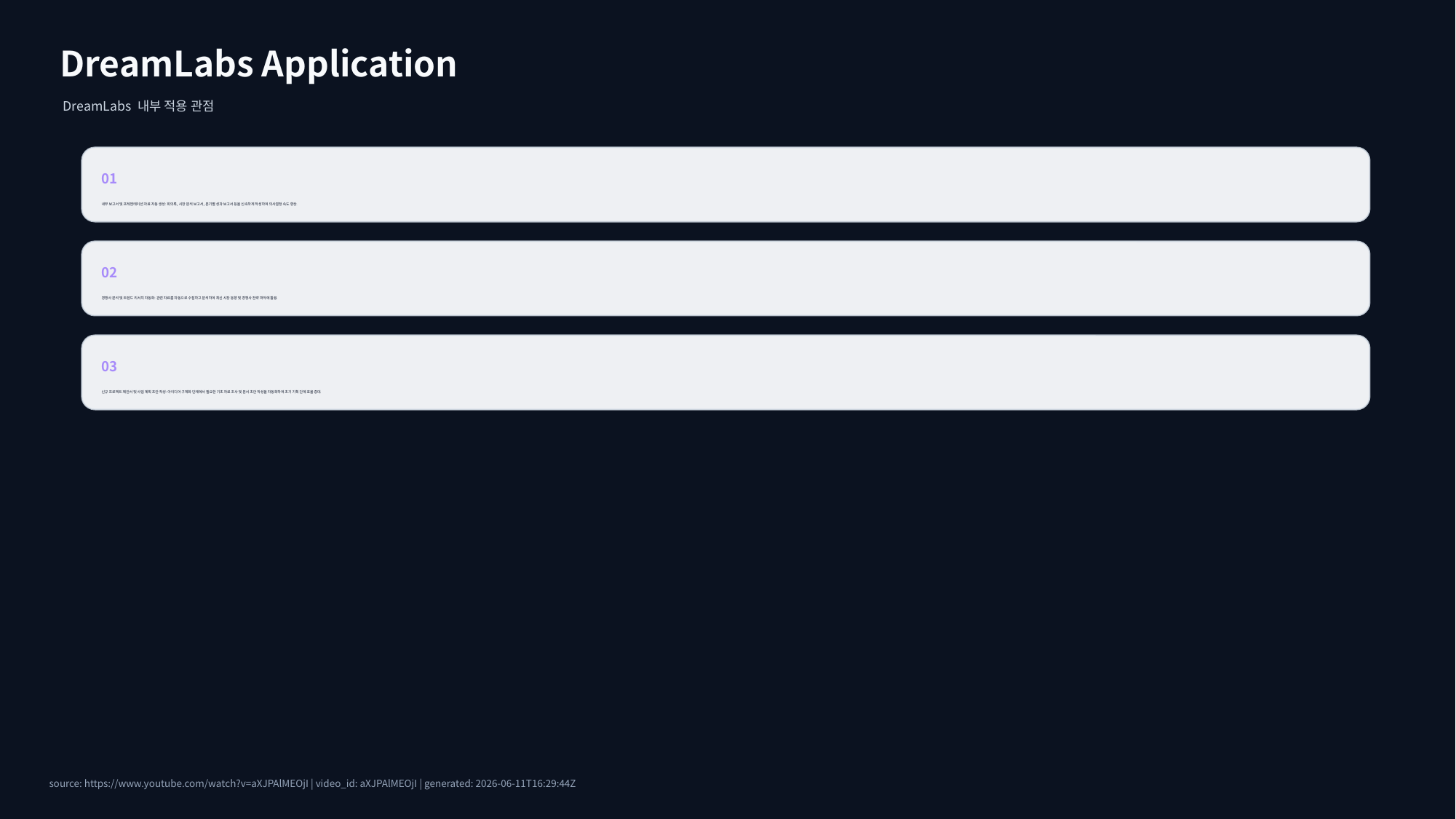

DreamLabs Application
DreamLabs 내부 적용 관점

01
내부 보고서 및 프레젠테이션 자료 자동 생성: 회의록, 시장 분석 보고서, 분기별 성과 보고서 등을 신속하게 작성하여 의사결정 속도 향상.

02
경쟁사 분석 및 트렌드 리서치 자동화: 관련 자료를 자동으로 수집하고 분석하여 최신 시장 동향 및 경쟁사 전략 파악에 활용.

03
신규 프로젝트 제안서 및 사업 계획 초안 작성: 아이디어 구체화 단계에서 필요한 기초 자료 조사 및 문서 초안 작성을 자동화하여 초기 기획 단계 효율 증대.
source: https://www.youtube.com/watch?v=aXJPAlMEOjI | video_id: aXJPAlMEOjI | generated: 2026-06-11T16:29:44Z